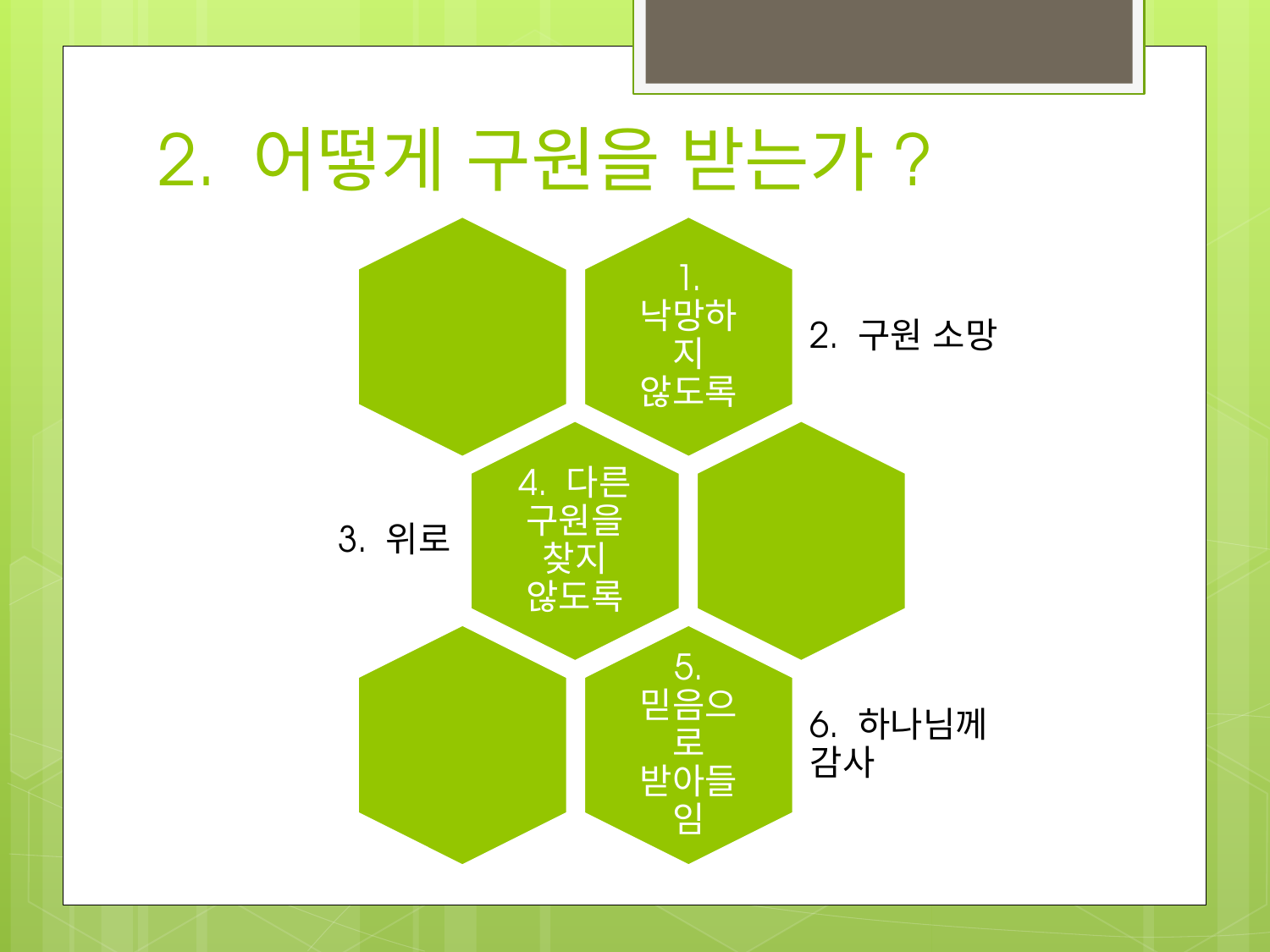

# 2. 어떻게 구원을 받는가?
1. 낙망하지 않도록
2. 구원 소망

4. 다른 구원을 찾지 않도록
3. 위로

5. 믿음으로 받아들임
6. 하나님께 감사